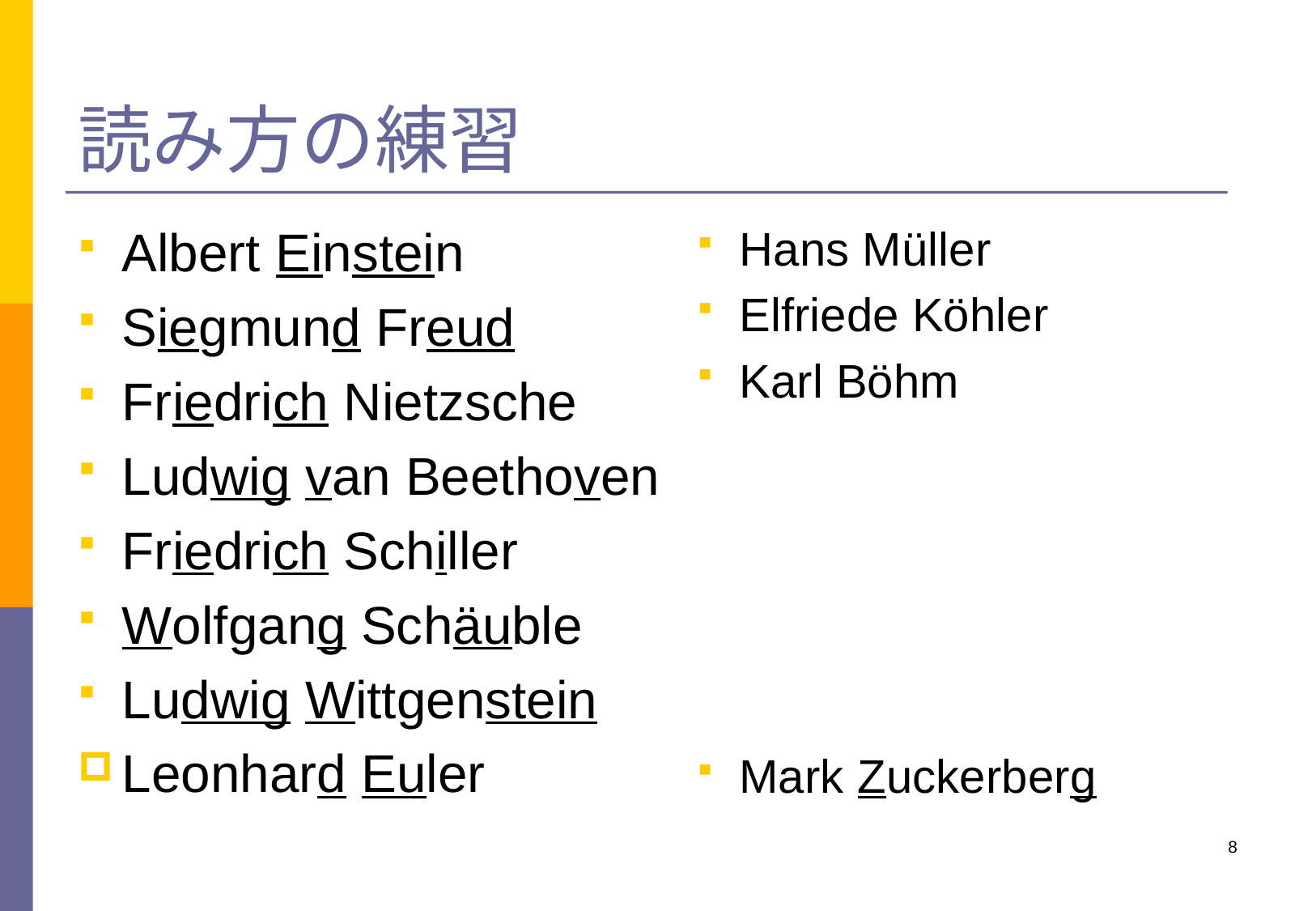

# 読み方の練習
Albert Einstein
Siegmund Freud
Friedrich Nietzsche
Ludwig van Beethoven
Friedrich Schiller
Wolfgang Schäuble
Ludwig Wittgenstein
Leonhard Euler

Hans Müller
Elfriede Köhler
Karl Böhm

Mark Zuckerberg

8